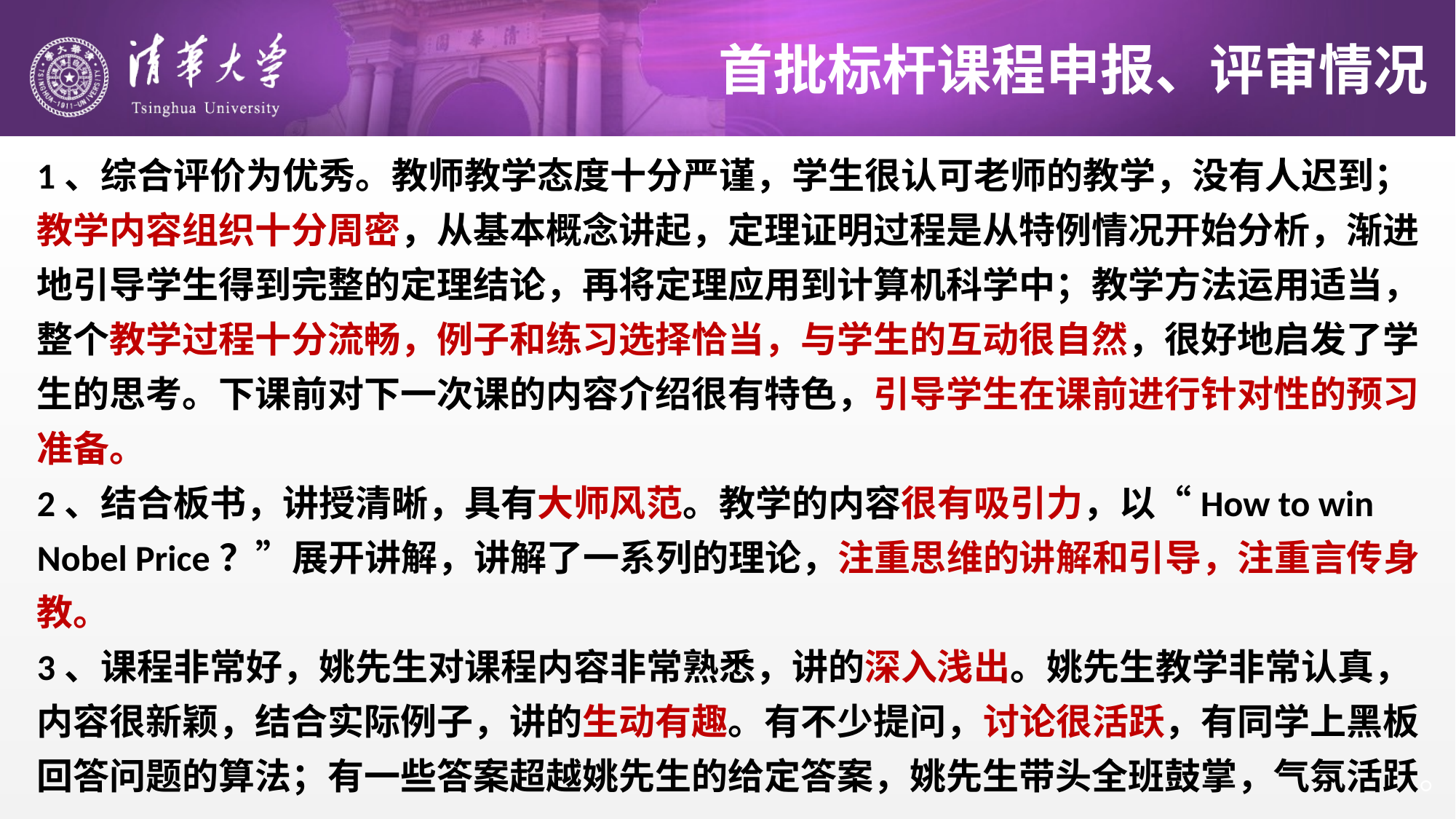

# 首批标杆课程申报、评审情况
1、综合评价为优秀。教师教学态度十分严谨，学生很认可老师的教学，没有人迟到；教学内容组织十分周密，从基本概念讲起，定理证明过程是从特例情况开始分析，渐进地引导学生得到完整的定理结论，再将定理应用到计算机科学中；教学方法运用适当，整个教学过程十分流畅，例子和练习选择恰当，与学生的互动很自然，很好地启发了学生的思考。下课前对下一次课的内容介绍很有特色，引导学生在课前进行针对性的预习准备。
2、结合板书，讲授清晰，具有大师风范。教学的内容很有吸引力，以“How to win Nobel Price？”展开讲解，讲解了一系列的理论，注重思维的讲解和引导，注重言传身教。
3、课程非常好，姚先生对课程内容非常熟悉，讲的深入浅出。姚先生教学非常认真，内容很新颖，结合实际例子，讲的生动有趣。有不少提问，讨论很活跃，有同学上黑板回答问题的算法；有一些答案超越姚先生的给定答案，姚先生带头全班鼓掌，气氛活跃。